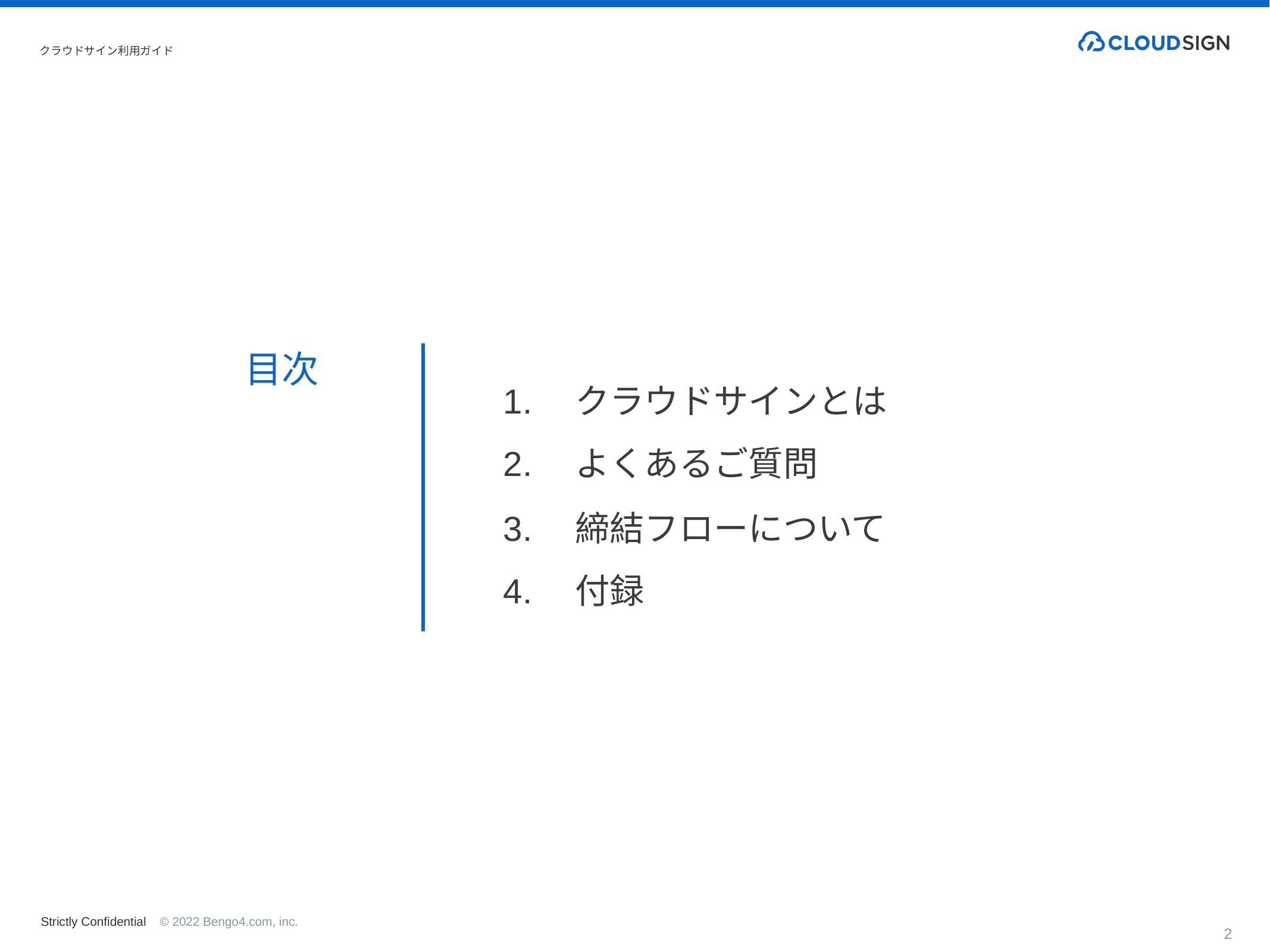

# クラウドサイン利用ガイド
目次
1.　クラウドサインとは
2.　よくあるご質問
3.　締結フローについて
4.　付録
2